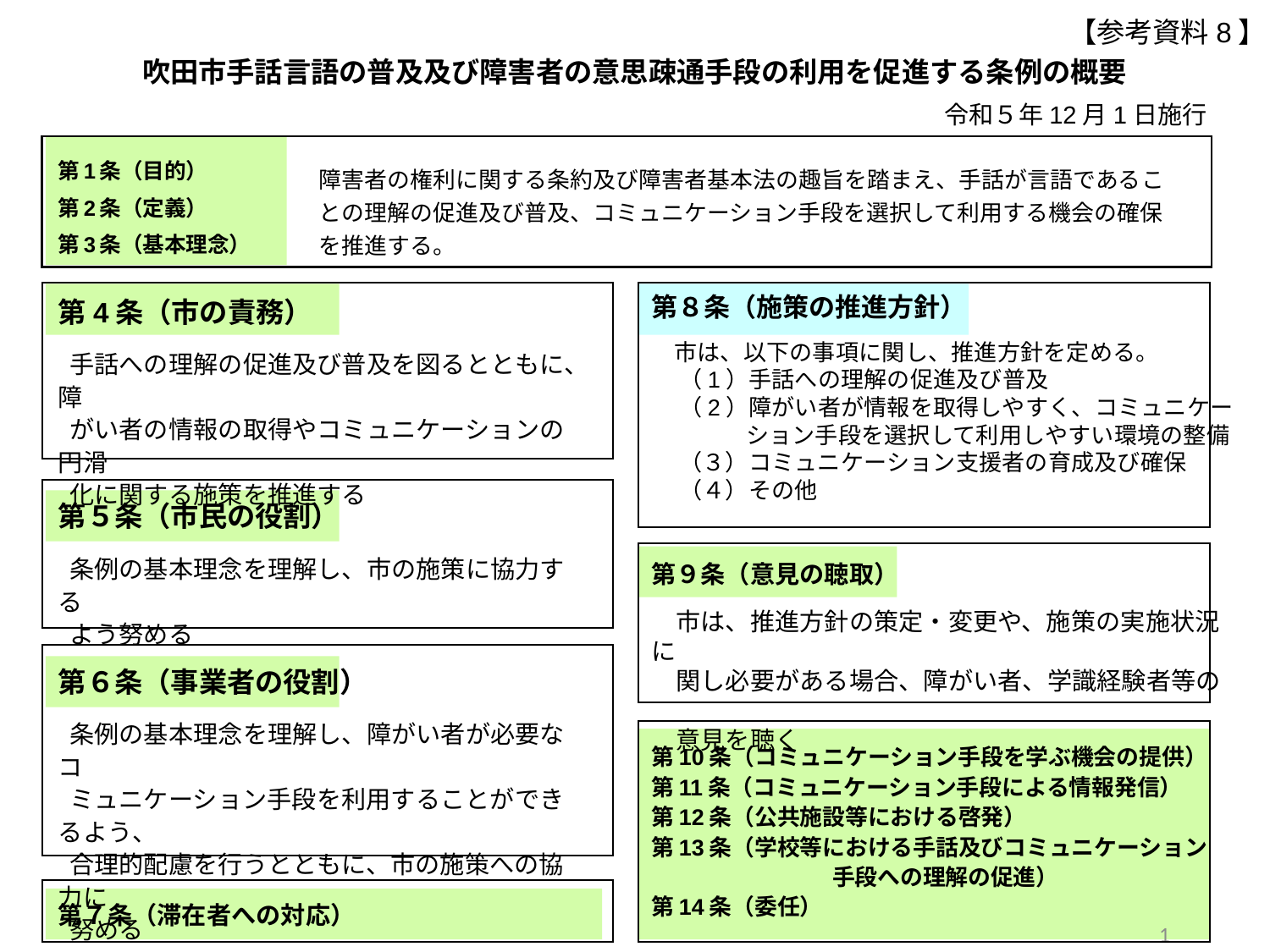

【参考資料8】
# 吹田市手話言語の普及及び障害者の意思疎通手段の利用を促進する条例の概要
令和５年12月1日施行

第1条（目的）
第2条（定義）
第3条（基本理念）
障害者の権利に関する条約及び障害者基本法の趣旨を踏まえ、手話が言語であることの理解の促進及び普及、コミュニケーション手段を選択して利用する機会の確保を推進する。

第８条（施策の推進方針）
　市は、以下の事項に関し、推進方針を定める。
　 （1）手話への理解の促進及び普及
　 （2）障がい者が情報を取得しやすく、コミュニケー
  　　　  ション手段を選択して利用しやすい環境の整備
　 （３）コミュニケーション支援者の育成及び確保
　 （４）その他
第4条（市の責務）
 手話への理解の促進及び普及を図るとともに、障
 がい者の情報の取得やコミュニケーションの円滑
 化に関する施策を推進する

第５条（市民の役割）
 条例の基本理念を理解し、市の施策に協力する
 よう努める

第９条（意見の聴取）
　市は、推進方針の策定・変更や、施策の実施状況に
　関し必要がある場合、障がい者、学識経験者等の
　意見を聴く

第６条（事業者の役割）
 条例の基本理念を理解し、障がい者が必要なコ
 ミュニケーション手段を利用することができるよう、
 合理的配慮を行うとともに、市の施策への協力に
 努める

第10条（コミュニケーション手段を学ぶ機会の提供）
第11条（コミュニケーション手段による情報発信）
第12条（公共施設等における啓発）
第13条（学校等における手話及びコミュニケーション
　　　　　　　　手段への理解の促進）
第14条（委任）

第７条（滞在者への対応）
1